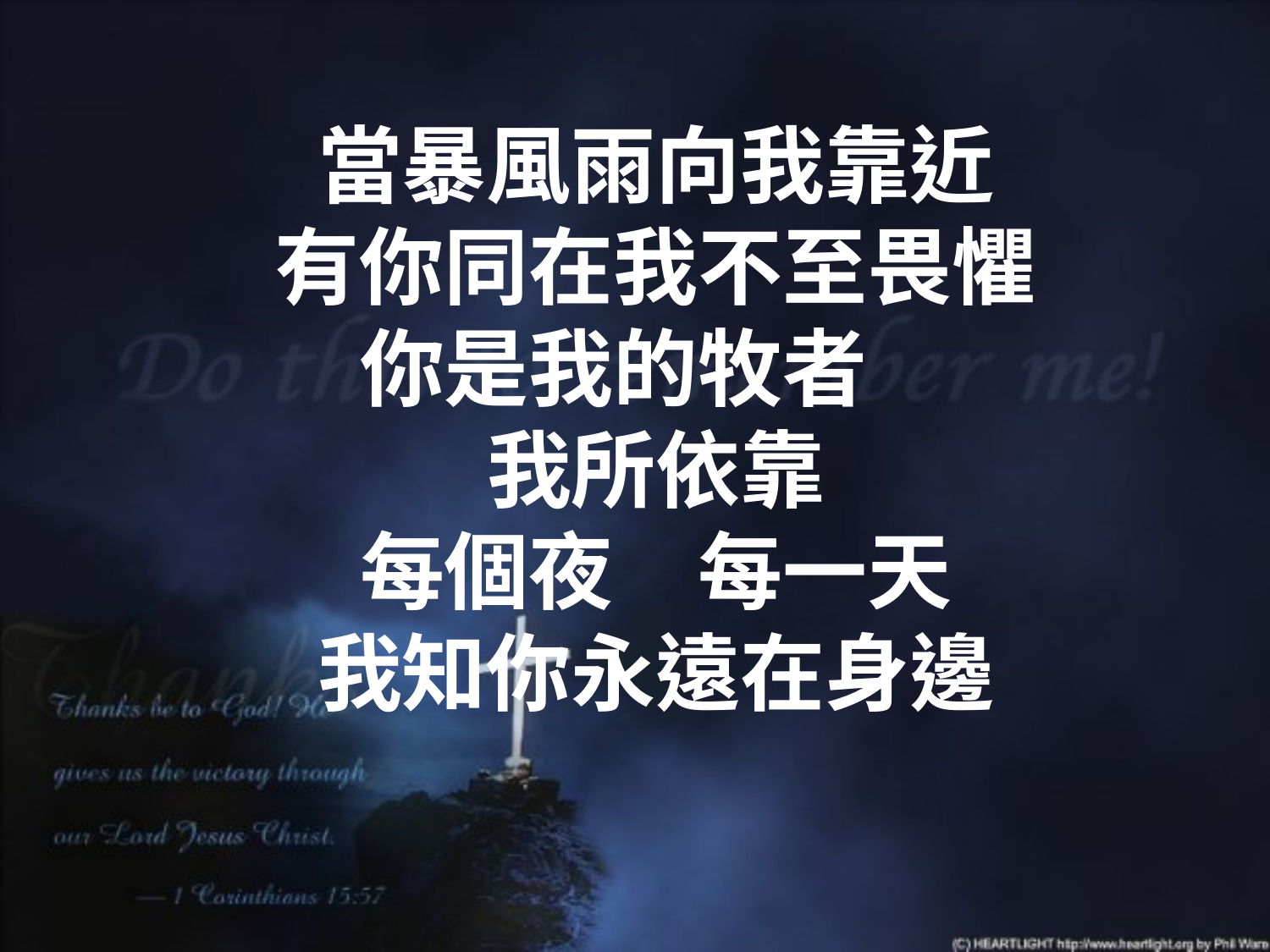

當暴風雨向我靠近
有你同在我不至畏懼
你是我的牧者
我所依靠
每個夜　每一天
我知你永遠在身邊